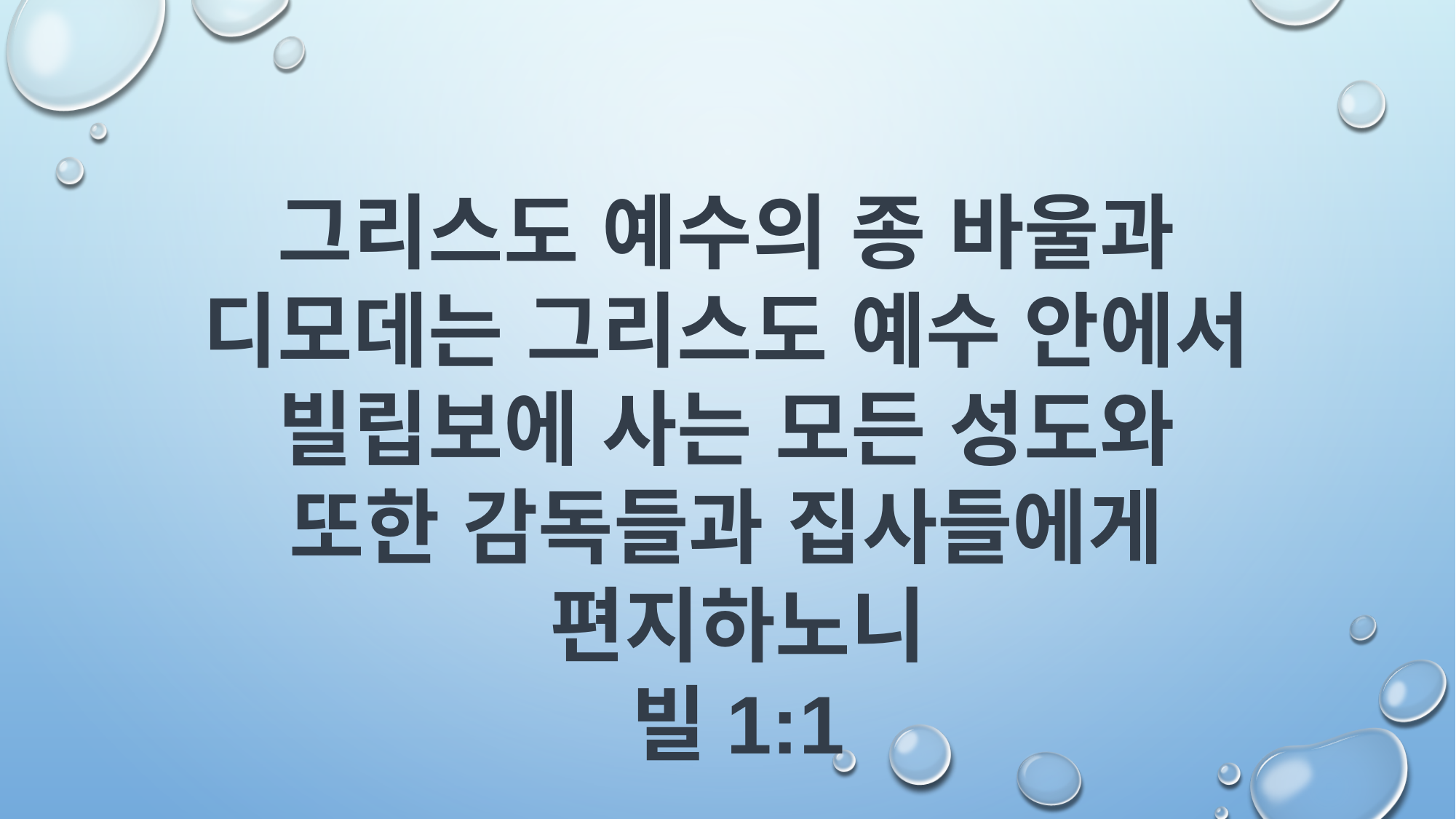

그리스도 예수의 종 바울과
디모데는 그리스도 예수 안에서
빌립보에 사는 모든 성도와
또한 감독들과 집사들에게
편지하노니
빌1:1